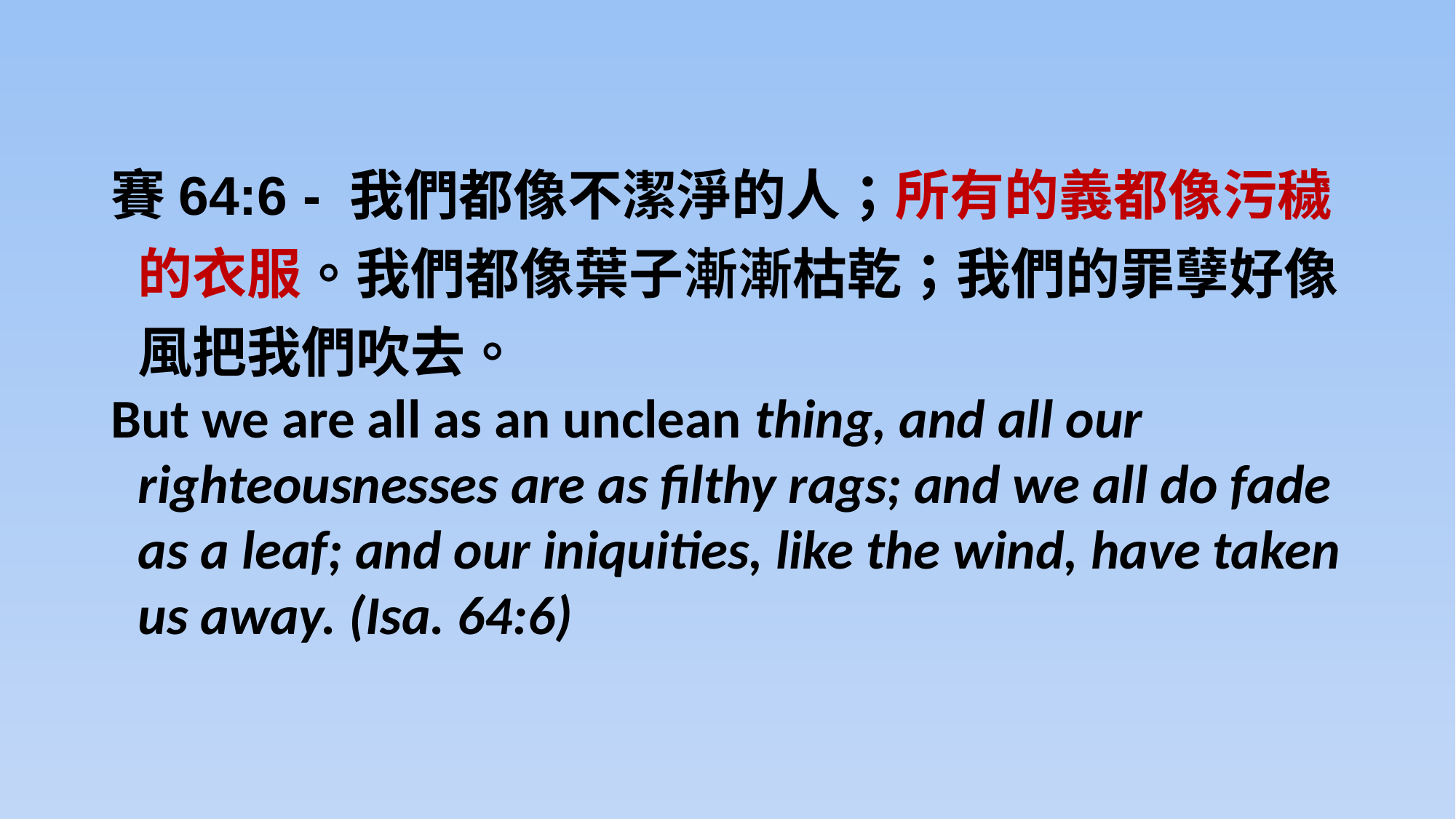

賽64:6 - 我們都像不潔淨的人；所有的義都像污穢的衣服。我們都像葉子漸漸枯乾；我們的罪孽好像風把我們吹去。
But we are all as an unclean thing, and all our righteousnesses are as filthy rags; and we all do fade as a leaf; and our iniquities, like the wind, have taken us away. (Isa. 64:6)